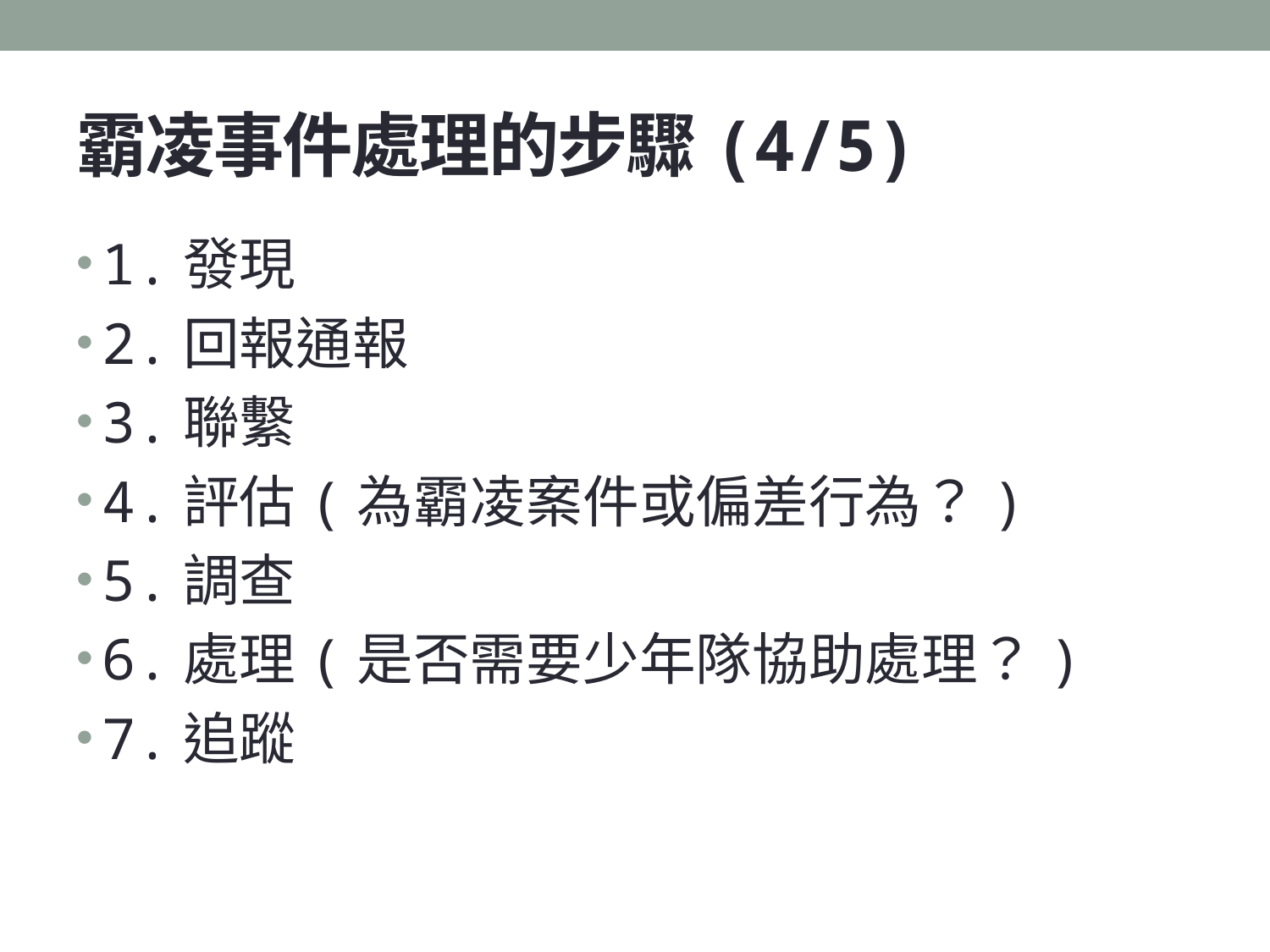

# 霸凌事件處理的步驟(4/5)
1.發現
2.回報通報
3.聯繫
4.評估(為霸凌案件或偏差行為？)
5.調查
6.處理(是否需要少年隊協助處理？)
7.追蹤